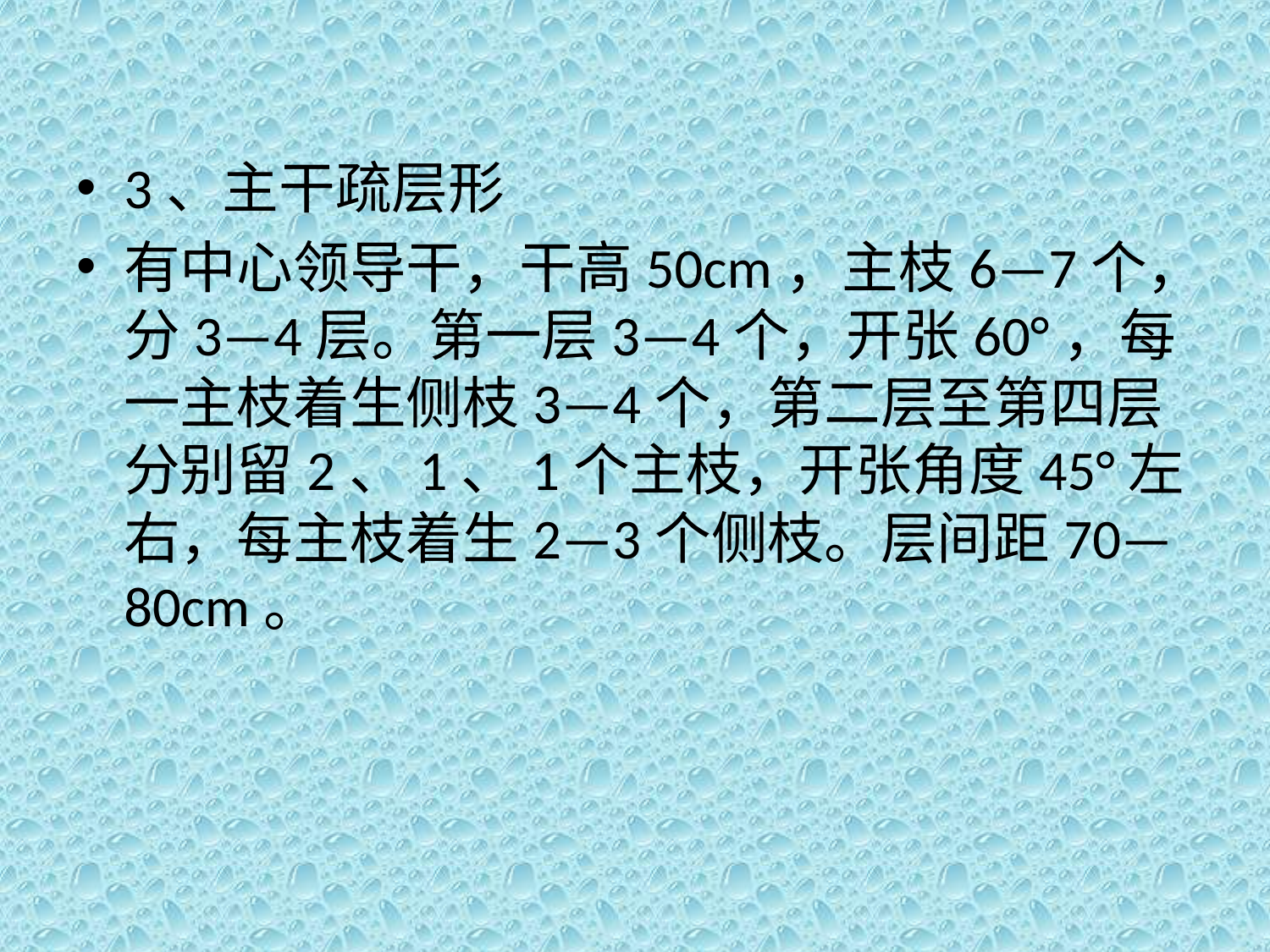

3、主干疏层形
有中心领导干，干高50cm，主枝6—7个，分3—4层。第一层3—4个，开张60°，每一主枝着生侧枝3—4个，第二层至第四层分别留2、1、1个主枝，开张角度45°左右，每主枝着生2—3个侧枝。层间距70—80cm。